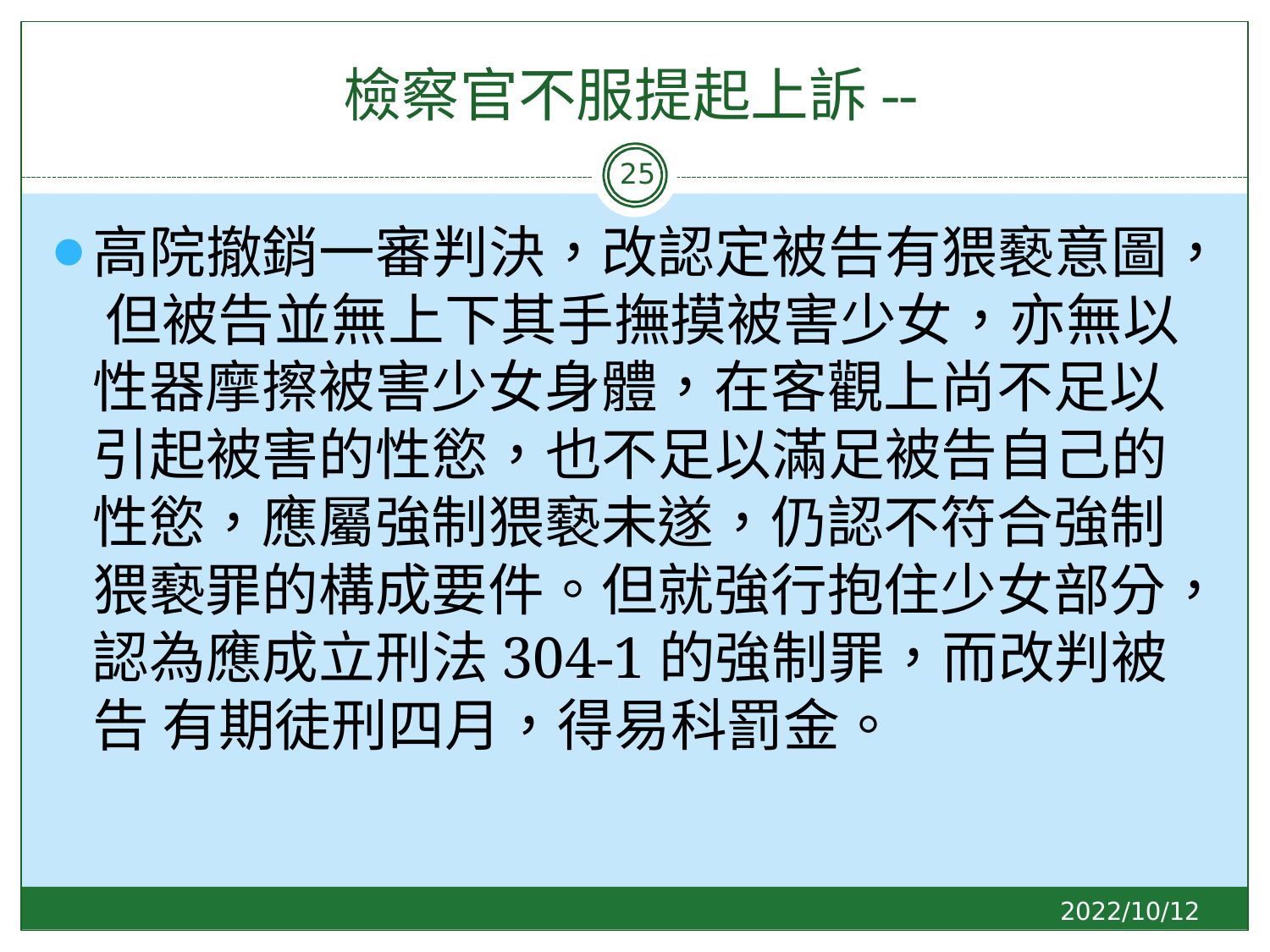

# 檢察官不服提起上訴--
25

高院撤銷一審判決，改認定被告有猥褻意圖， 但被告並無上下其手撫摸被害少女，亦無以  性器摩擦被害少女身體，在客觀上尚不足以  引起被害的性慾，也不足以滿足被告自己的  性慾，應屬強制猥褻未遂，仍認不符合強制  猥褻罪的構成要件。但就強行抱住少女部分， 認為應成立刑法304-1的強制罪，而改判被告 有期徒刑四月，得易科罰金。
2022/10/12